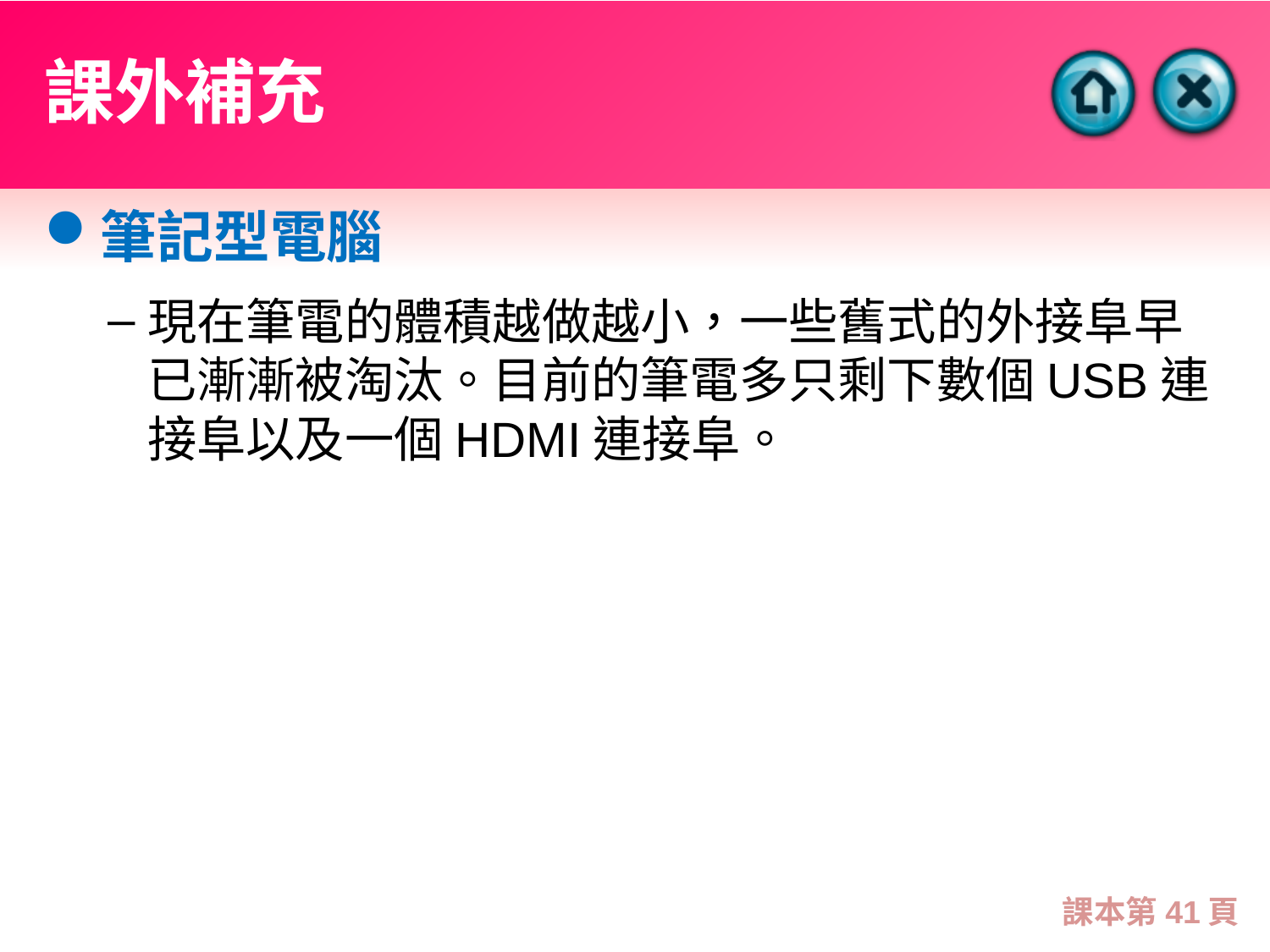

# 課外補充
筆記型電腦
現在筆電的體積越做越小，一些舊式的外接阜早已漸漸被淘汰。目前的筆電多只剩下數個USB連接阜以及一個HDMI連接阜。

課本第41頁